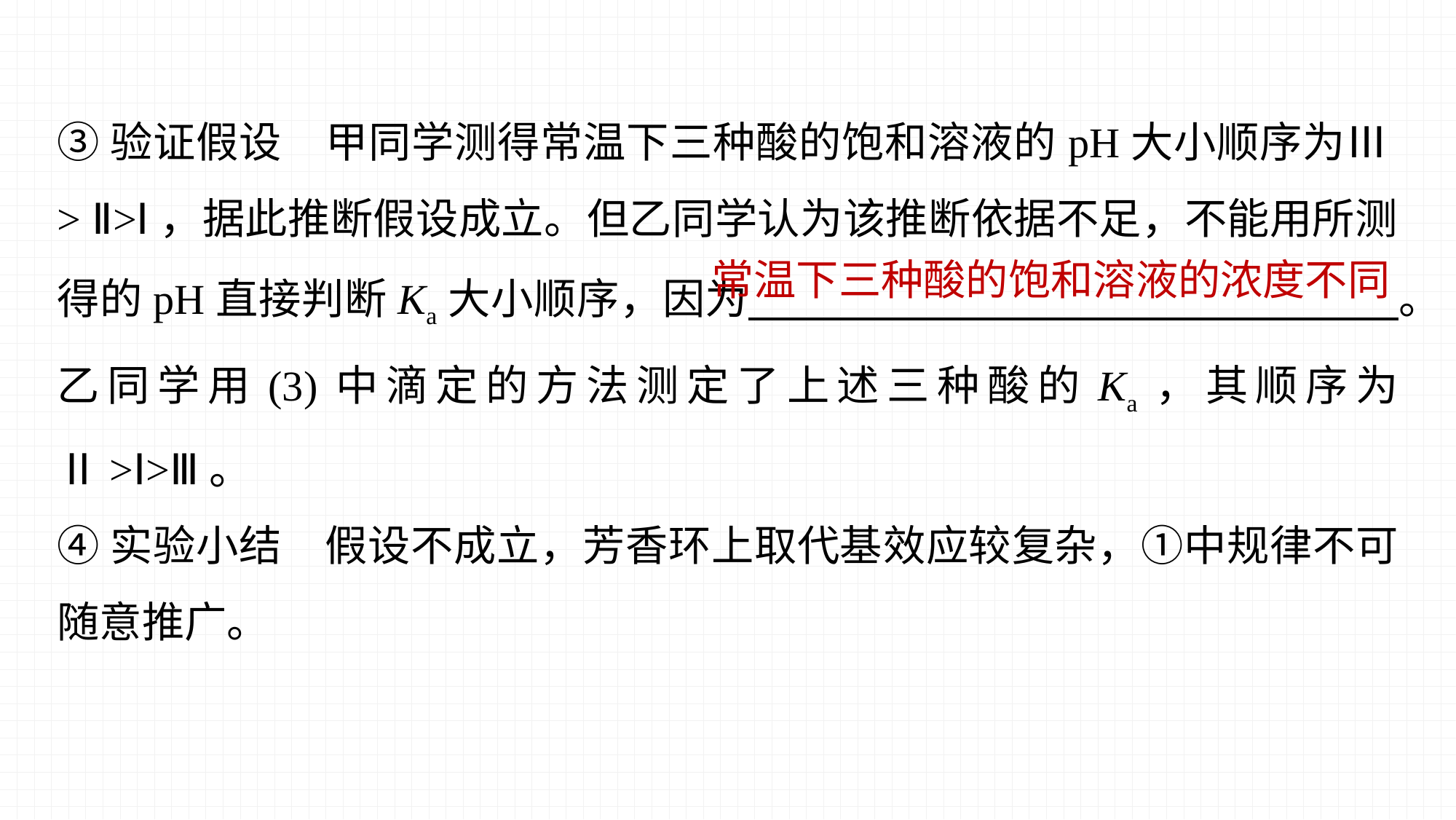

③验证假设　甲同学测得常温下三种酸的饱和溶液的pH大小顺序为Ⅲ> Ⅱ>Ⅰ，据此推断假设成立。但乙同学认为该推断依据不足，不能用所测得的pH直接判断Ka大小顺序，因为　                                   　　　　　　。
乙同学用(3)中滴定的方法测定了上述三种酸的Ka，其顺序为Ⅱ>Ⅰ>Ⅲ。
④实验小结　假设不成立，芳香环上取代基效应较复杂，①中规律不可随意推广。
常温下三种酸的饱和溶液的浓度不同